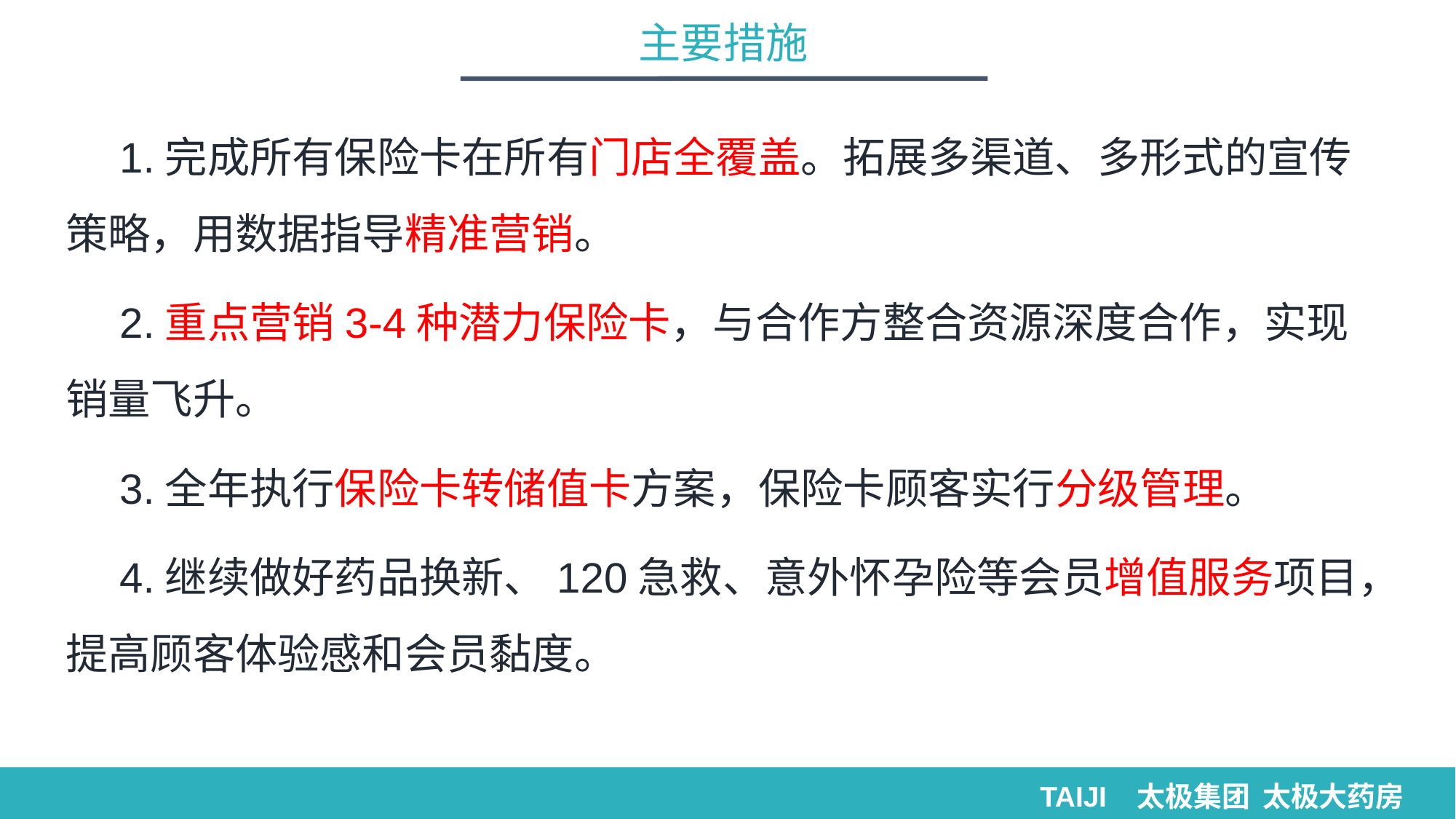

主要措施
1.完成所有保险卡在所有门店全覆盖。拓展多渠道、多形式的宣传策略，用数据指导精准营销。
2.重点营销3-4种潜力保险卡，与合作方整合资源深度合作，实现销量飞升。
3.全年执行保险卡转储值卡方案，保险卡顾客实行分级管理。
4.继续做好药品换新、120急救、意外怀孕险等会员增值服务项目，提高顾客体验感和会员黏度。

TAIJI   太极集团  太极大药房